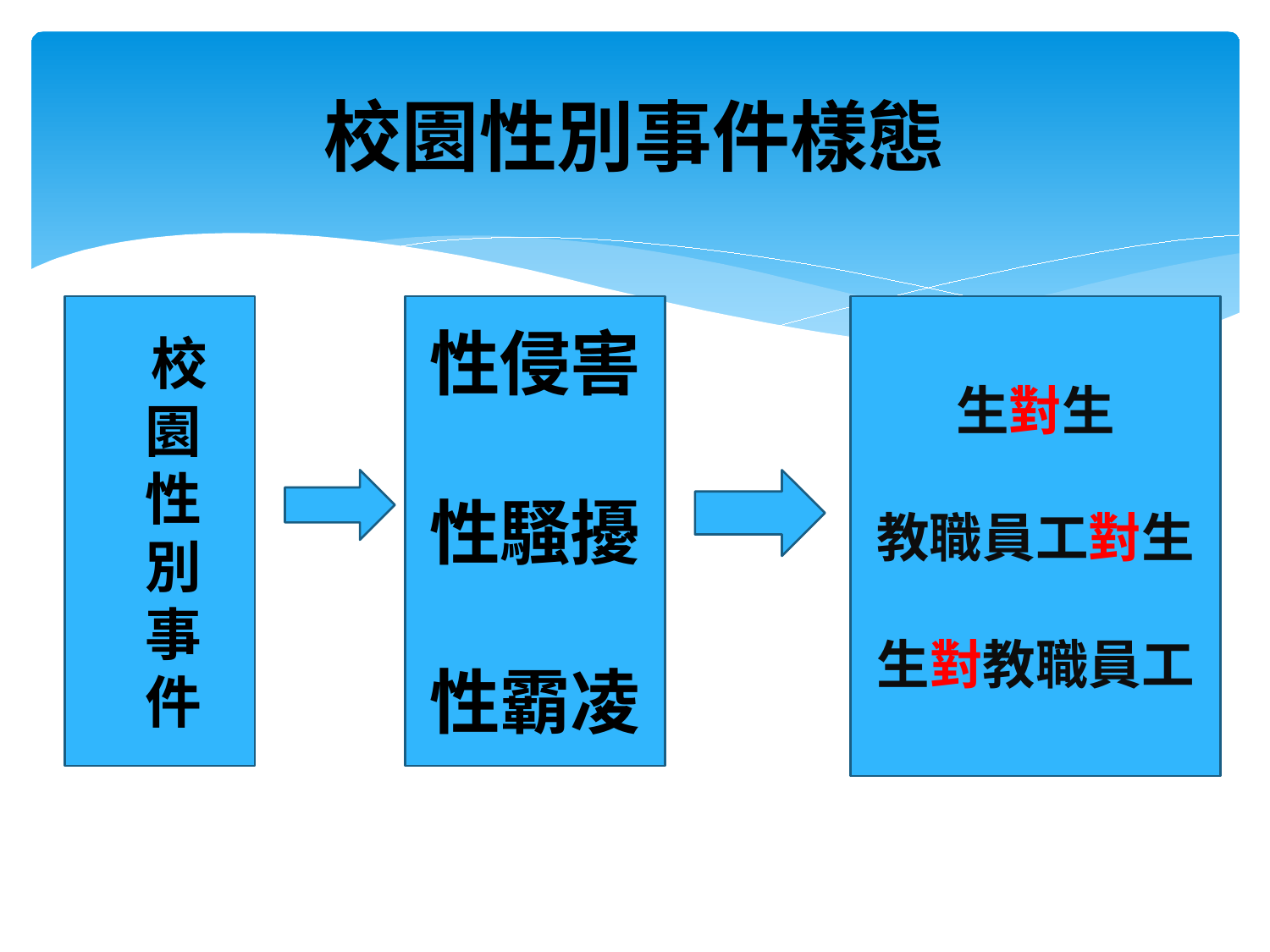

# 校園性別事件樣態

  校
 園
 性
 別
 事
 件
性侵害

性騷擾

性霸凌
生對生

教職員工對生

生對教職員工